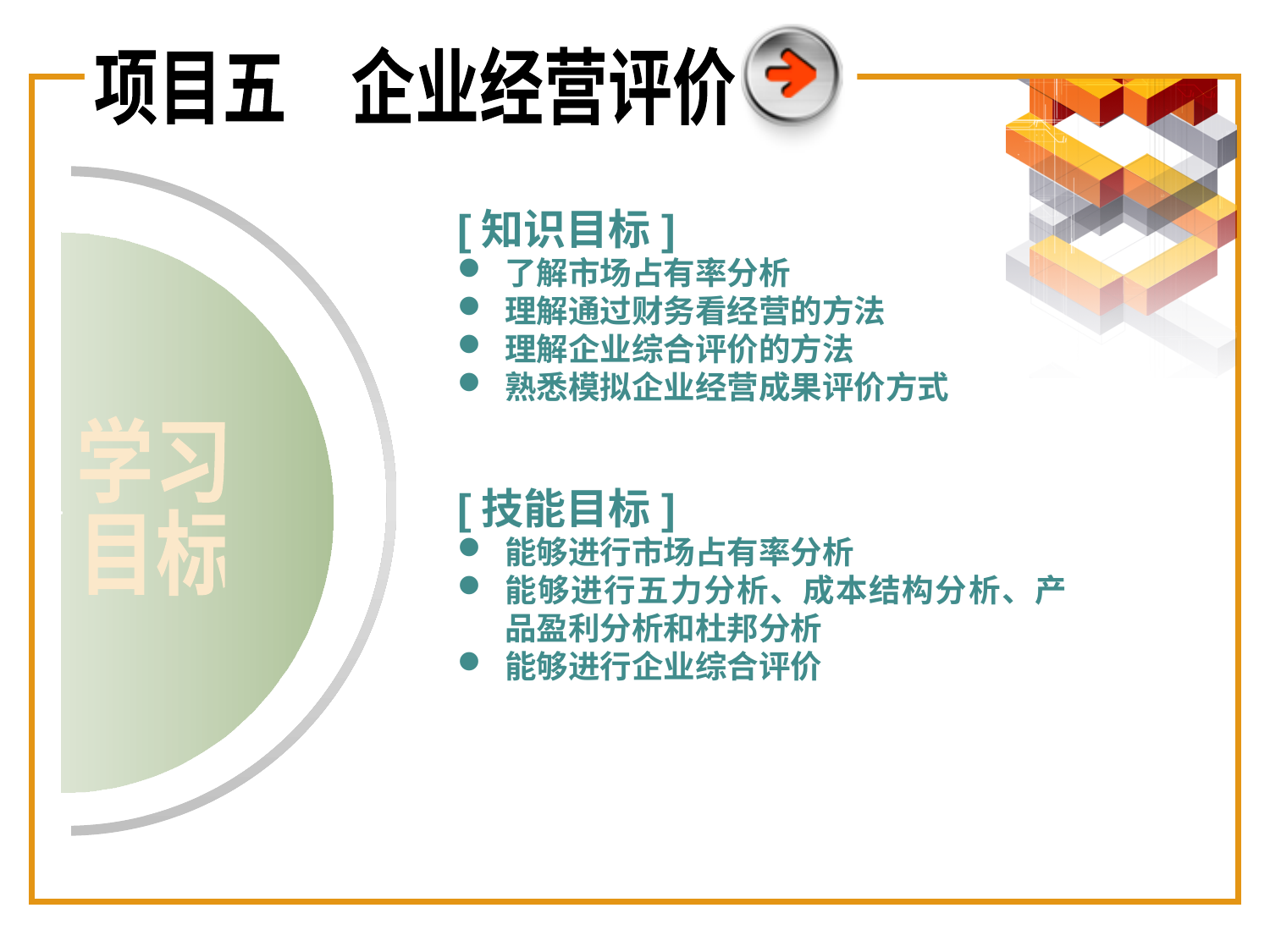

项目五　企业经营评价

[知识目标]
了解市场占有率分析
理解通过财务看经营的方法
理解企业综合评价的方法
熟悉模拟企业经营成果评价方式

[技能目标]
能够进行市场占有率分析
能够进行五力分析、成本结构分析、产品盈利分析和杜邦分析
能够进行企业综合评价

学习
目标